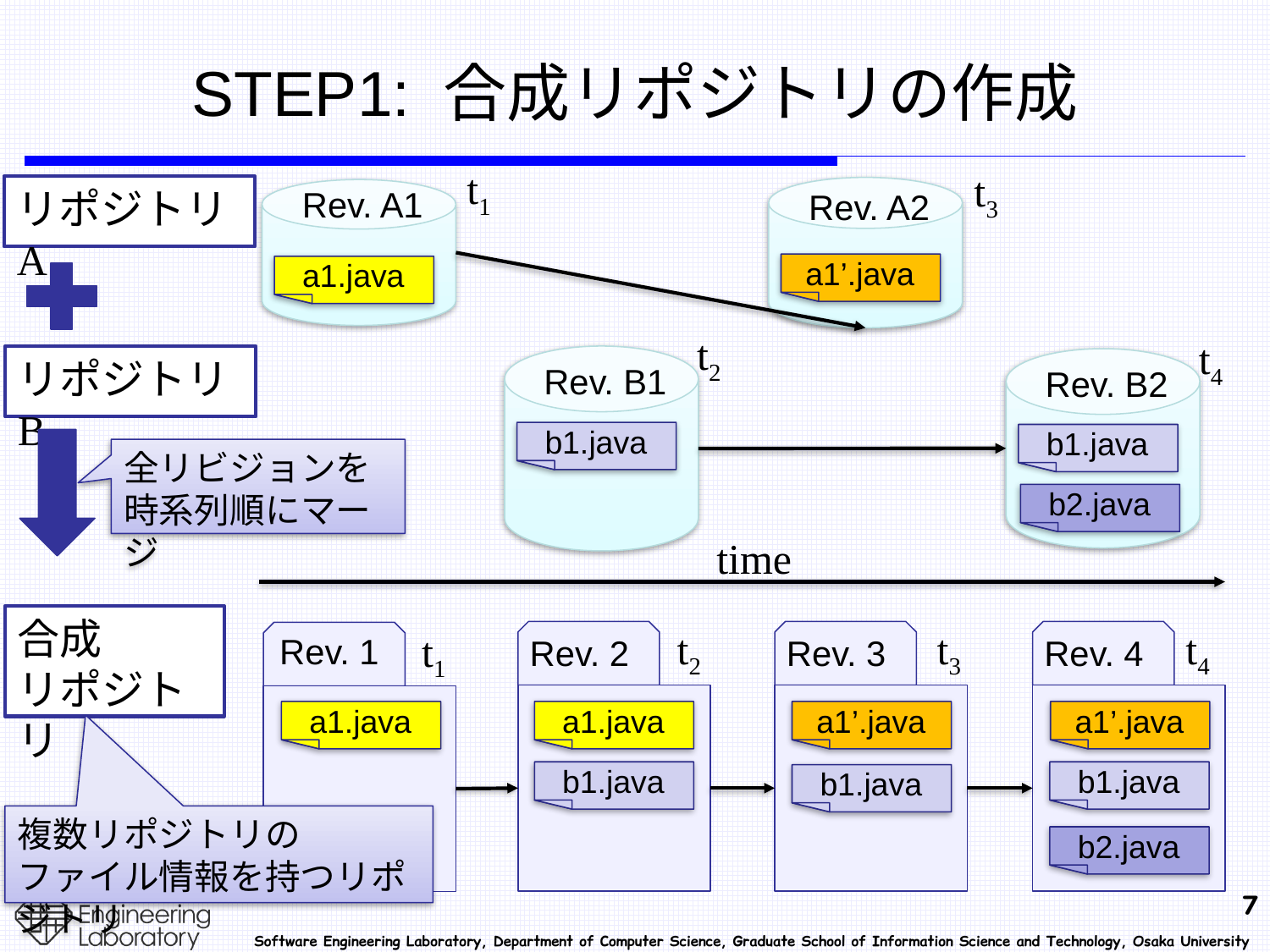

# STEP1: 合成リポジトリの作成
t1
t3
リポジトリA
Rev. A1

Rev. A2
a1’.java
a1.java

t2
t4
リポジトリB

Rev. B1

Rev. B2
b1.java
b1.java
b2.java

全リビジョンを
時系列順にマージ
time
合成
リポジトリ
t4
t3
t2
t1

Rev. 2

Rev. 3

Rev. 4

Rev. 1

a1.java
a1.java
a1’.java
a1’.java
b1.java
b1.java
b1.java
複数リポジトリの
ファイル情報を持つリポジトリ
b2.java